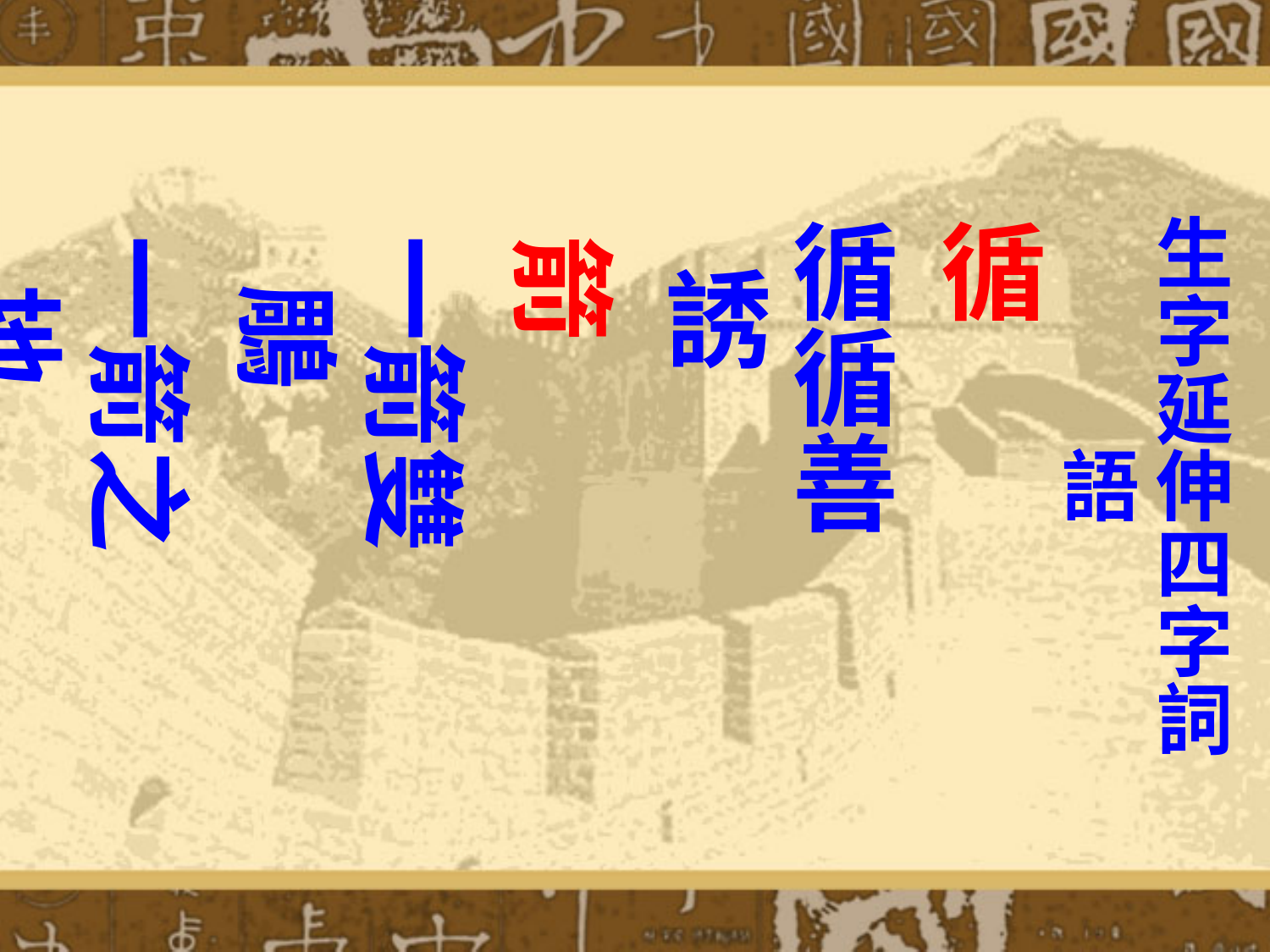

# 生字延伸四字詞語
循
循循善誘
箭
一箭雙鵰
一箭之地